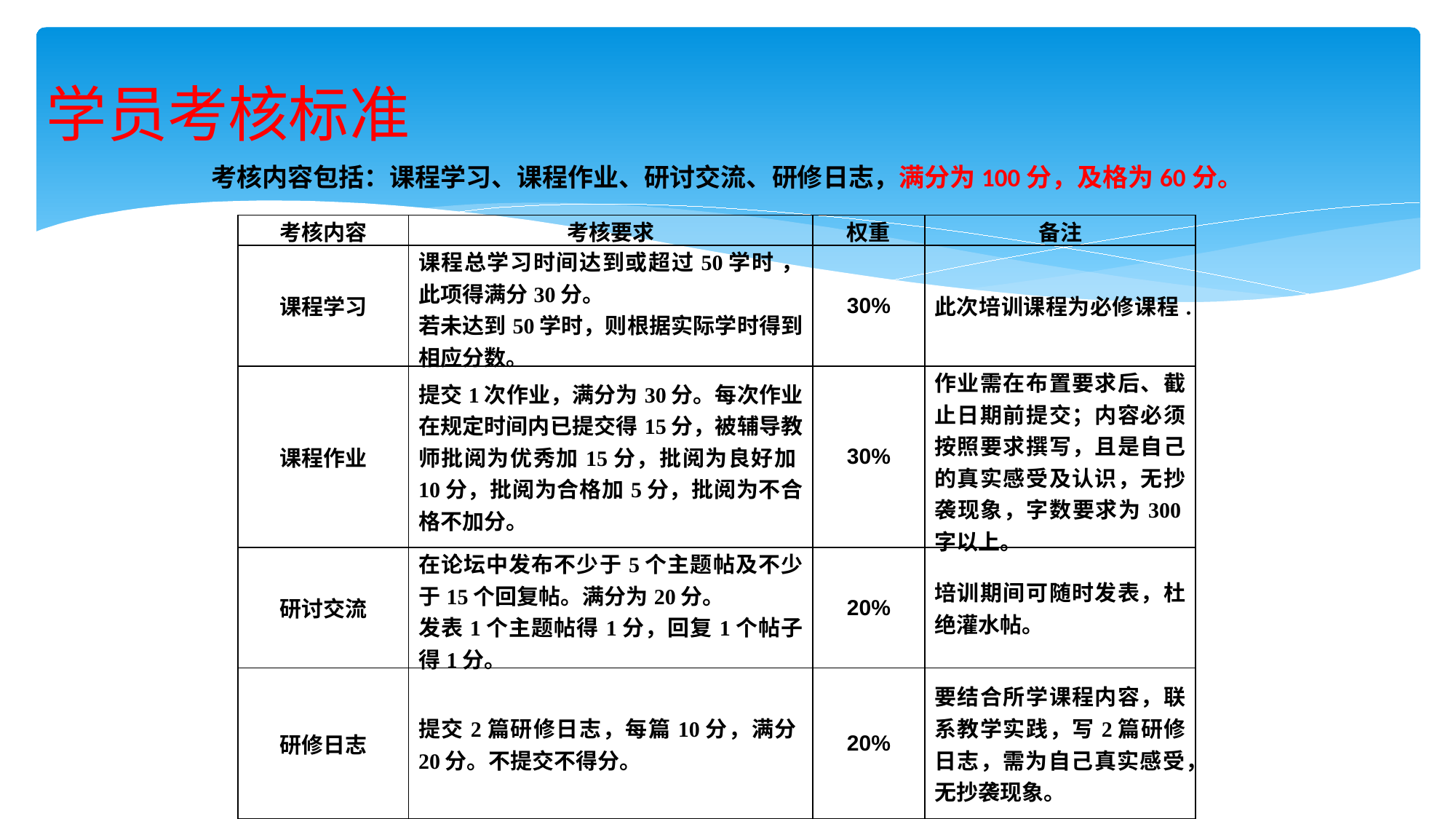

学员考核标准

考核内容包括：课程学习、课程作业、研讨交流、研修日志，满分为100分，及格为60分。
| 考核内容 | 考核要求 | 权重 | 备注 |
| --- | --- | --- | --- |
| 课程学习 | 课程总学习时间达到或超过50学时 ，此项得满分30分。 若未达到50学时，则根据实际学时得到相应分数。 | 30% | 此次培训课程为必修课程. |
| 课程作业 | 提交1次作业，满分为30分。每次作业在规定时间内已提交得15分，被辅导教师批阅为优秀加15分，批阅为良好加10分，批阅为合格加5分，批阅为不合格不加分。 | 30% | 作业需在布置要求后、截止日期前提交；内容必须按照要求撰写，且是自己的真实感受及认识，无抄袭现象，字数要求为300字以上。 |
| 研讨交流 | 在论坛中发布不少于5个主题帖及不少于15个回复帖。满分为20分。 发表1个主题帖得1分，回复1个帖子得1分。 | 20% | 培训期间可随时发表，杜绝灌水帖。 |
| 研修日志 | 提交2篇研修日志，每篇10分，满分20分。不提交不得分。 | 20% | 要结合所学课程内容，联系教学实践，写2篇研修日志，需为自己真实感受，无抄袭现象。 |